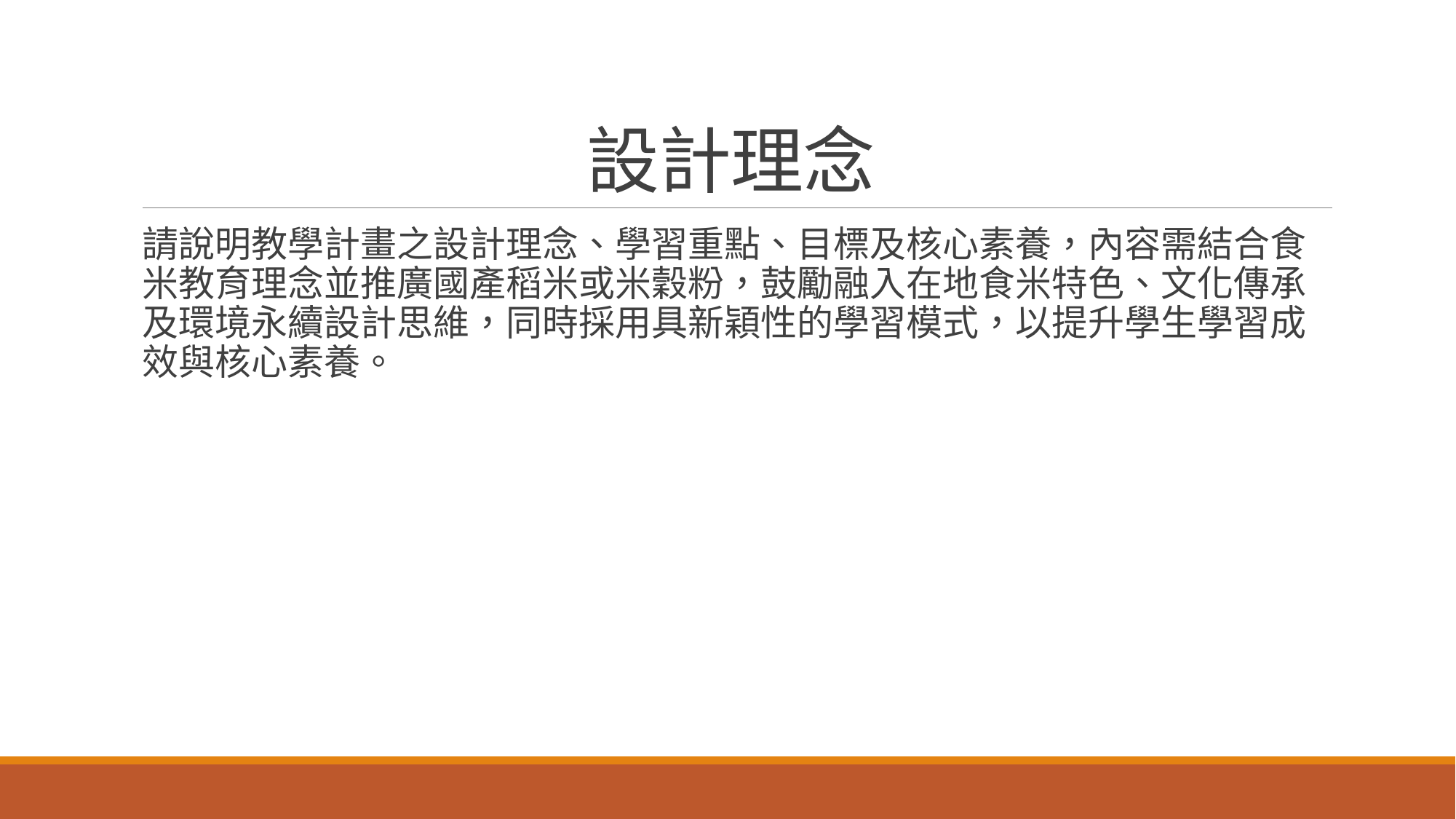

# 設計理念
請說明教學計畫之設計理念、學習重點、目標及核心素養，內容需結合食米教育理念並推廣國產稻米或米穀粉，鼓勵融入在地食米特色、文化傳承及環境永續設計思維，同時採用具新穎性的學習模式，以提升學生學習成效與核心素養。